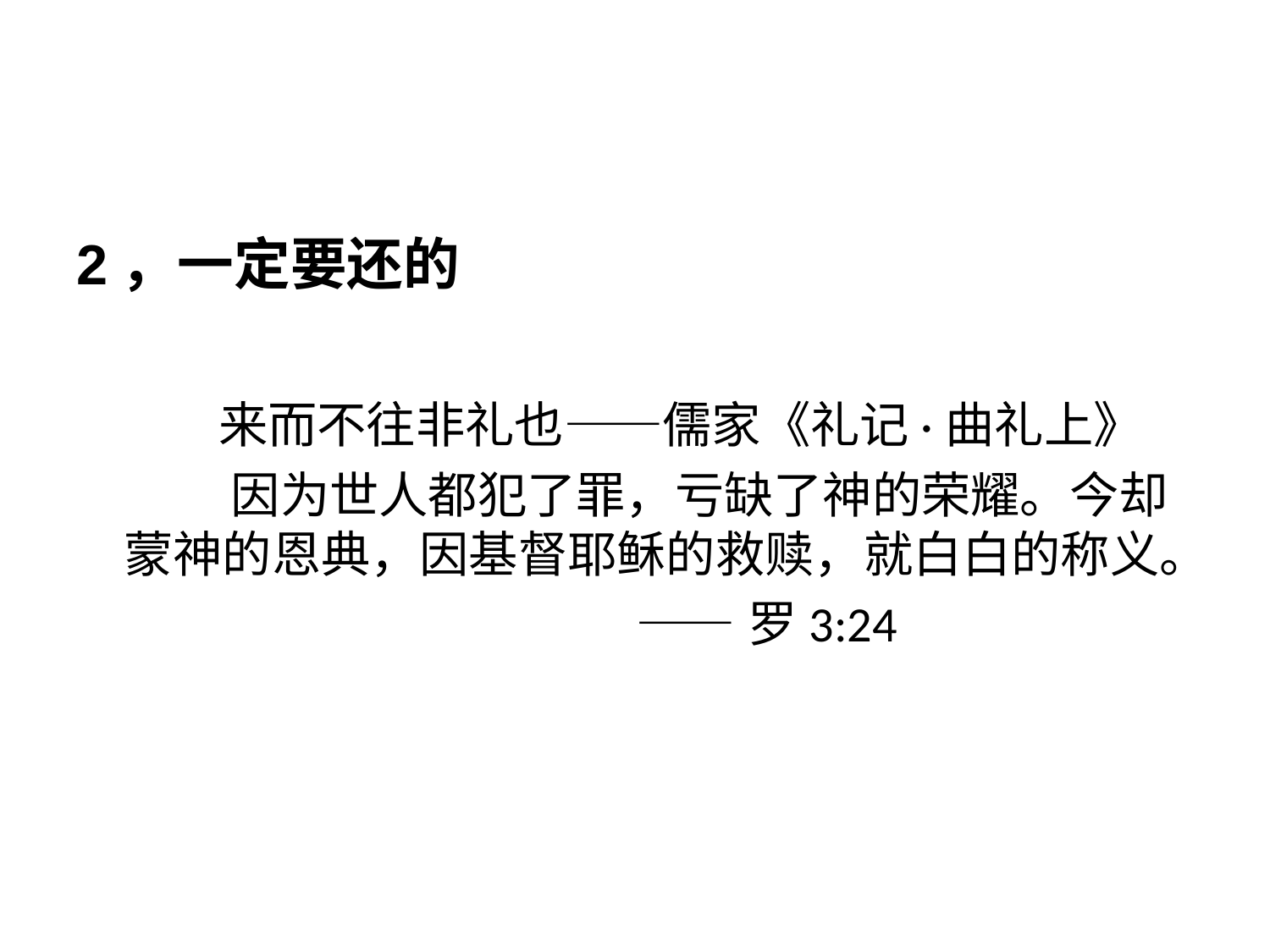

#
2，一定要还的

          来而不往非礼也——儒家《礼记·曲礼上》
             因为世人都犯了罪，亏缺了神的荣耀。今却蒙神的恩典，因基督耶稣的救赎，就白白的称义。
                                                   ——罗3:24